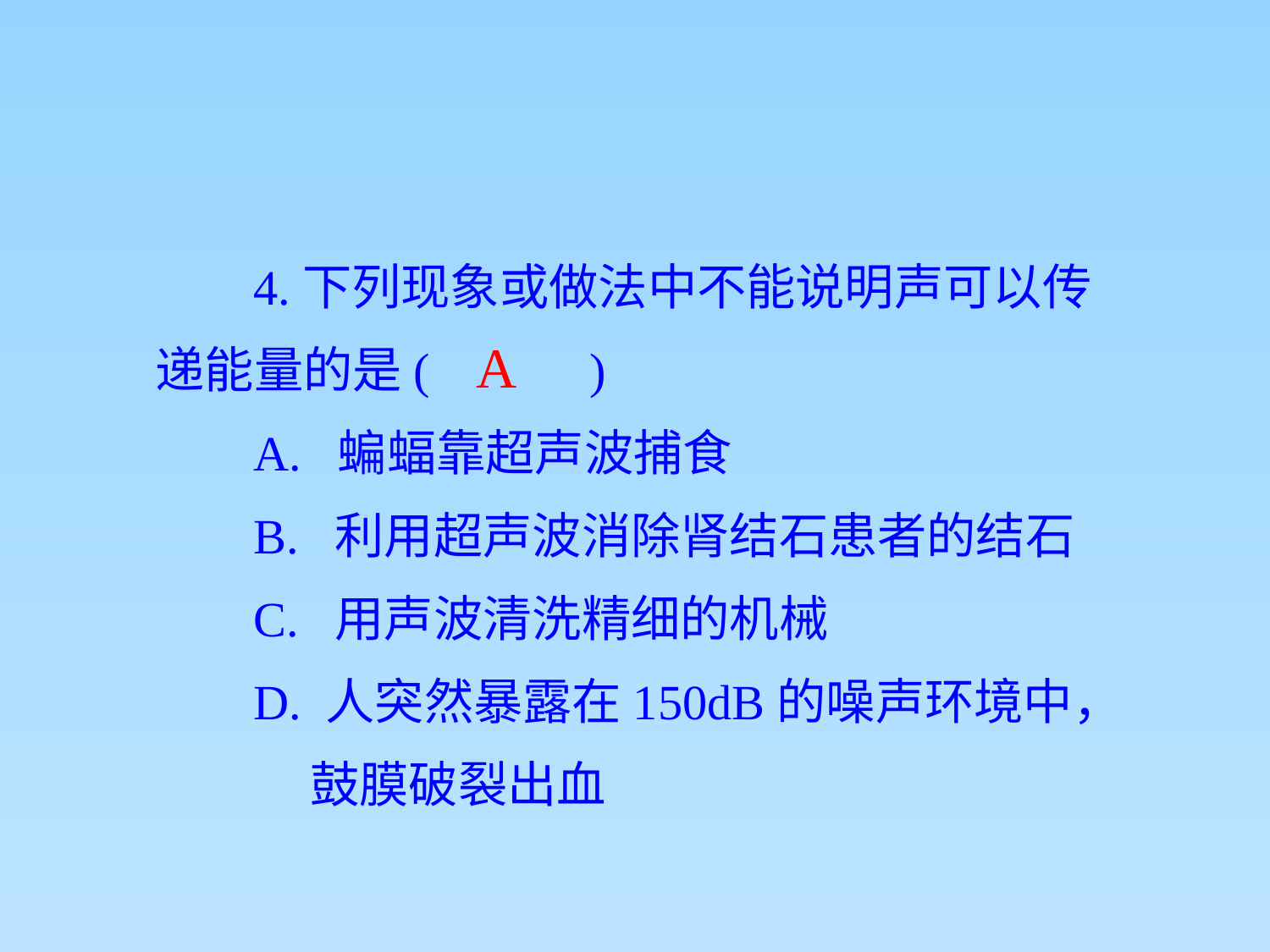

4.下列现象或做法中不能说明声可以传递能量的是(             )
        A.  蝙蝠靠超声波捕食
        B.  利用超声波消除肾结石患者的结石
        C.  用声波清洗精细的机械
        D. 人突然暴露在150dB的噪声环境中，
             鼓膜破裂出血
A